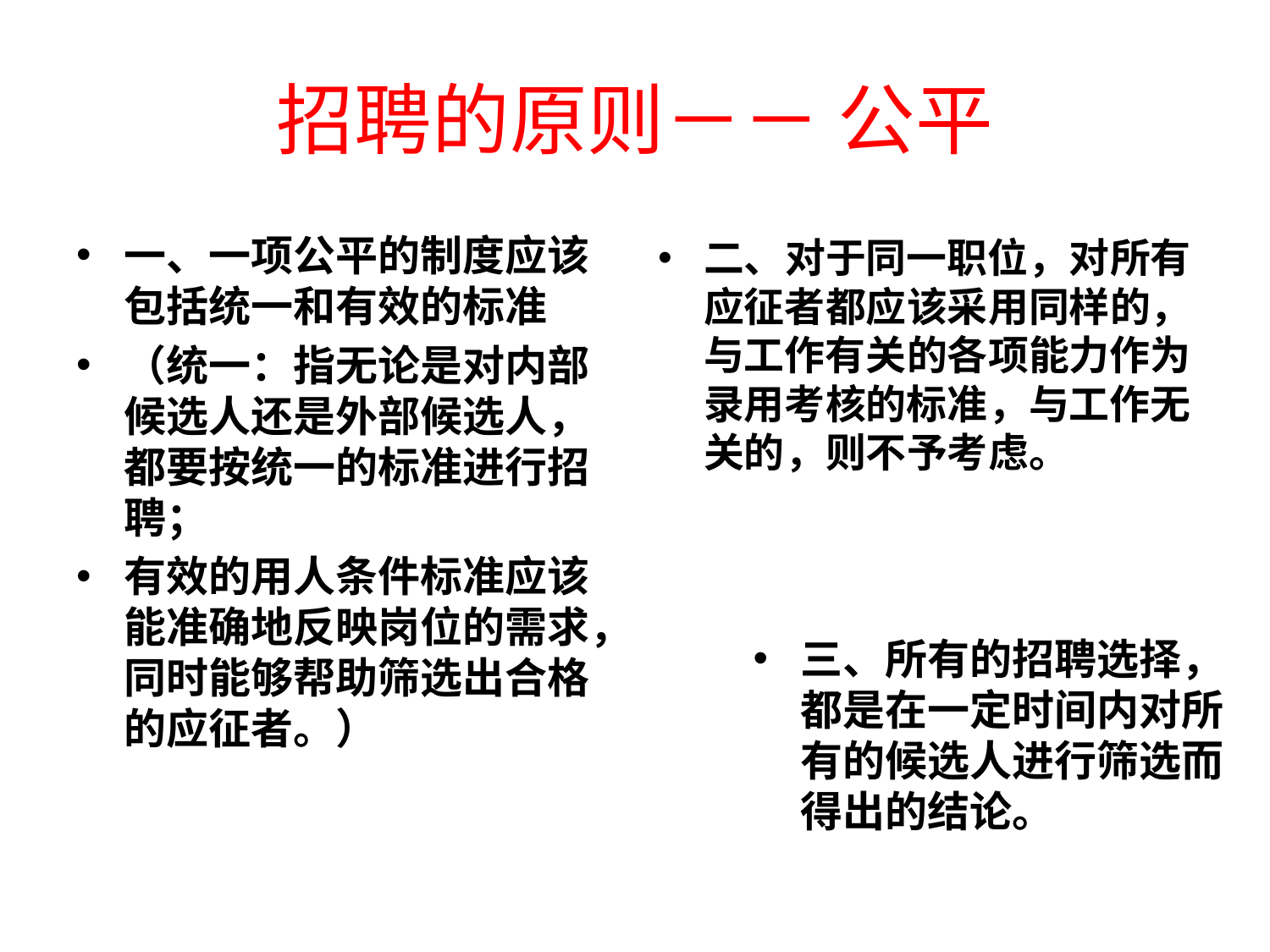

# 招聘的原则－－ 公平
一、一项公平的制度应该包括统一和有效的标准
（统一：指无论是对内部候选人还是外部候选人，都要按统一的标准进行招聘；
有效的用人条件标准应该能准确地反映岗位的需求，同时能够帮助筛选出合格的应征者。）

二、对于同一职位，对所有应征者都应该采用同样的，与工作有关的各项能力作为录用考核的标准，与工作无关的，则不予考虑。

三、所有的招聘选择，都是在一定时间内对所有的候选人进行筛选而得出的结论。